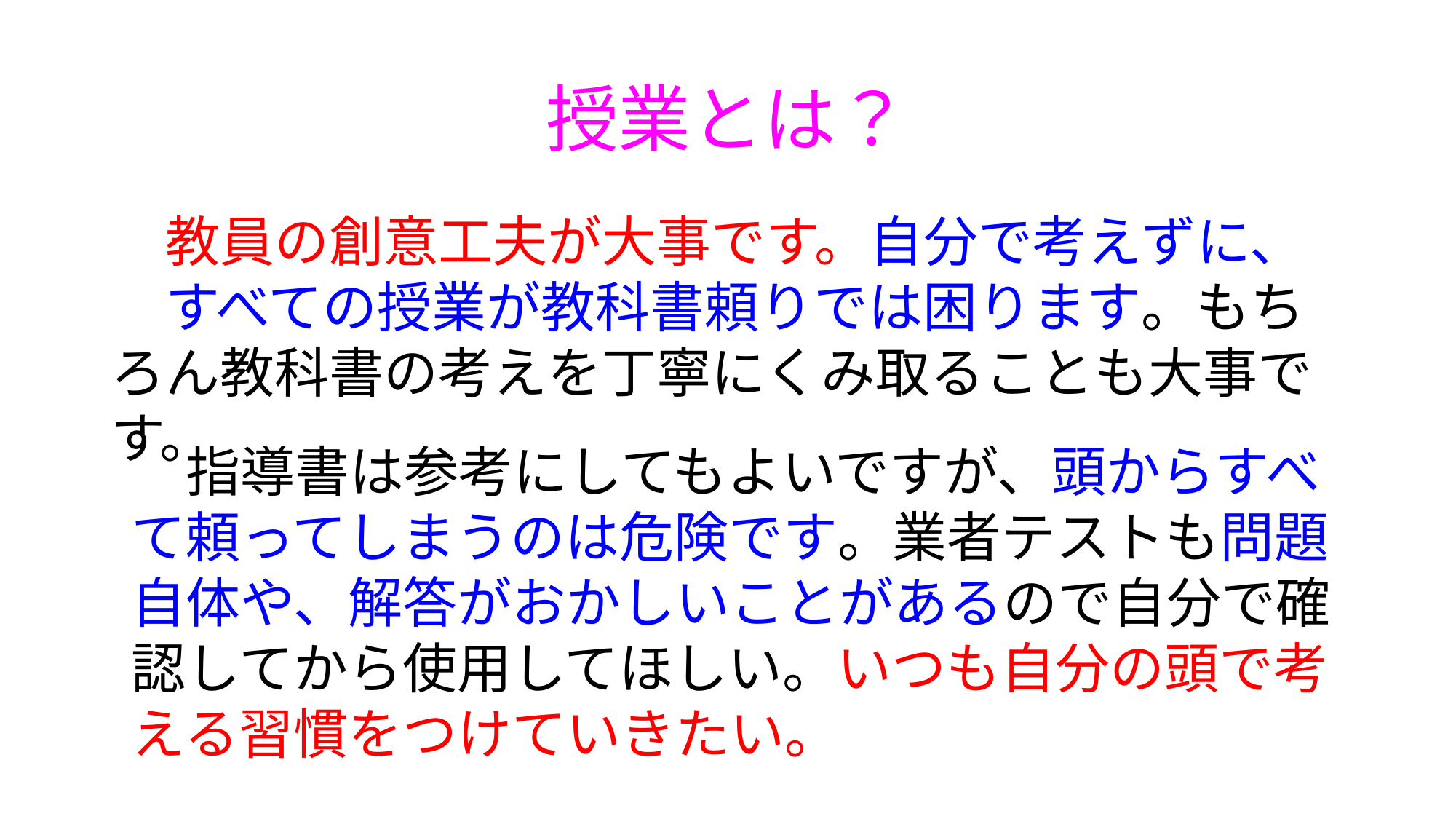

# 授業とは？
　教員の創意工夫が大事です。自分で考えずに、　すべての授業が教科書頼りでは困ります。もちろん教科書の考えを丁寧にくみ取ることも大事です。
　指導書は参考にしてもよいですが、頭からすべて頼ってしまうのは危険です。業者テストも問題自体や、解答がおかしいことがあるので自分で確認してから使用してほしい。いつも自分の頭で考える習慣をつけていきたい。